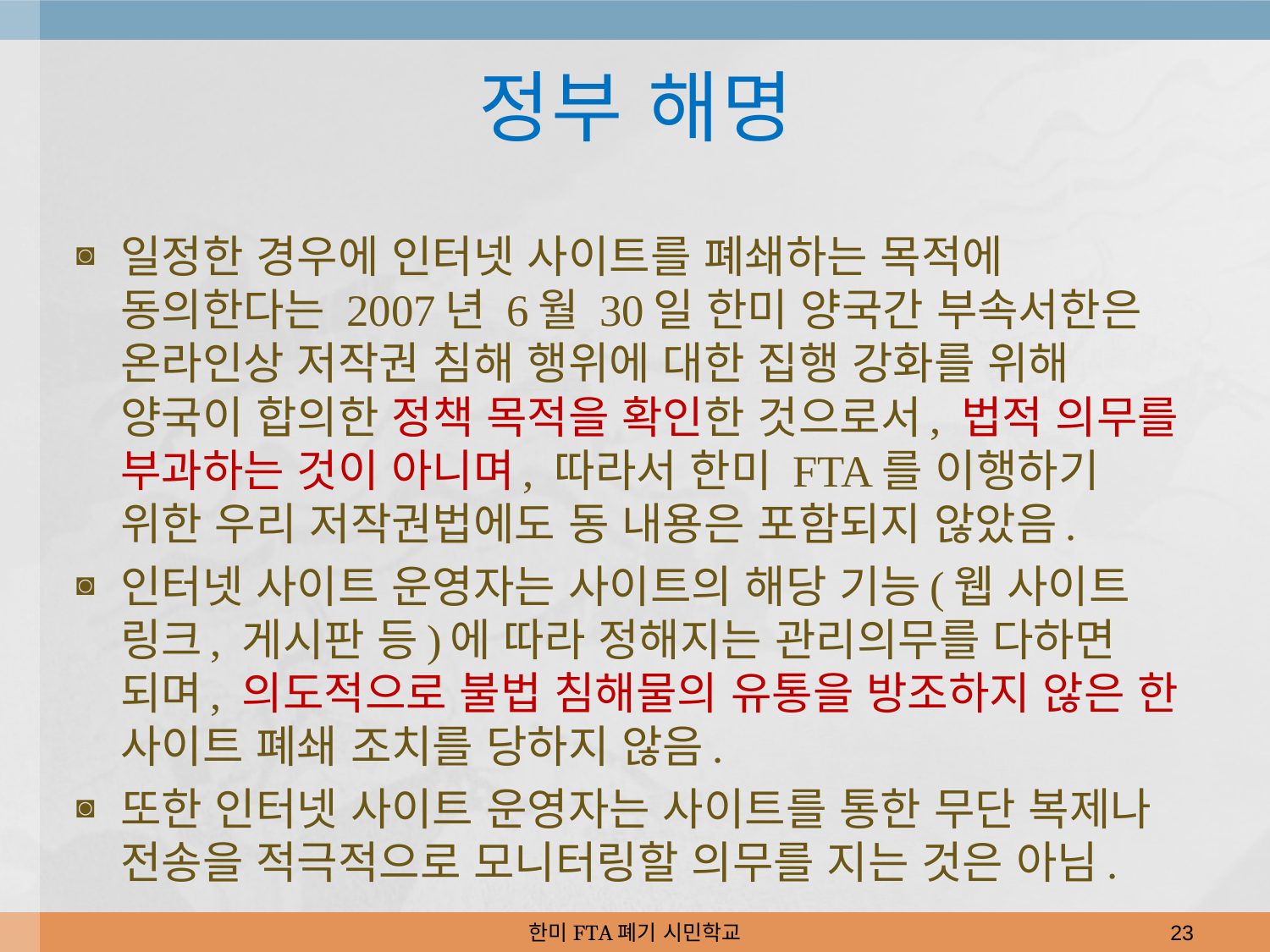

# 정부 해명
일정한 경우에 인터넷 사이트를 폐쇄하는 목적에 동의한다는 2007년 6월 30일 한미 양국간 부속서한은 온라인상 저작권 침해 행위에 대한 집행 강화를 위해 양국이 합의한 정책 목적을 확인한 것으로서, 법적 의무를 부과하는 것이 아니며, 따라서 한미 FTA를 이행하기 위한 우리 저작권법에도 동 내용은 포함되지 않았음.
인터넷 사이트 운영자는 사이트의 해당 기능(웹 사이트 링크, 게시판 등)에 따라 정해지는 관리의무를 다하면 되며, 의도적으로 불법 침해물의 유통을 방조하지 않은 한 사이트 폐쇄 조치를 당하지 않음.
또한 인터넷 사이트 운영자는 사이트를 통한 무단 복제나 전송을 적극적으로 모니터링할 의무를 지는 것은 아님.
한미FTA폐기 시민학교
23